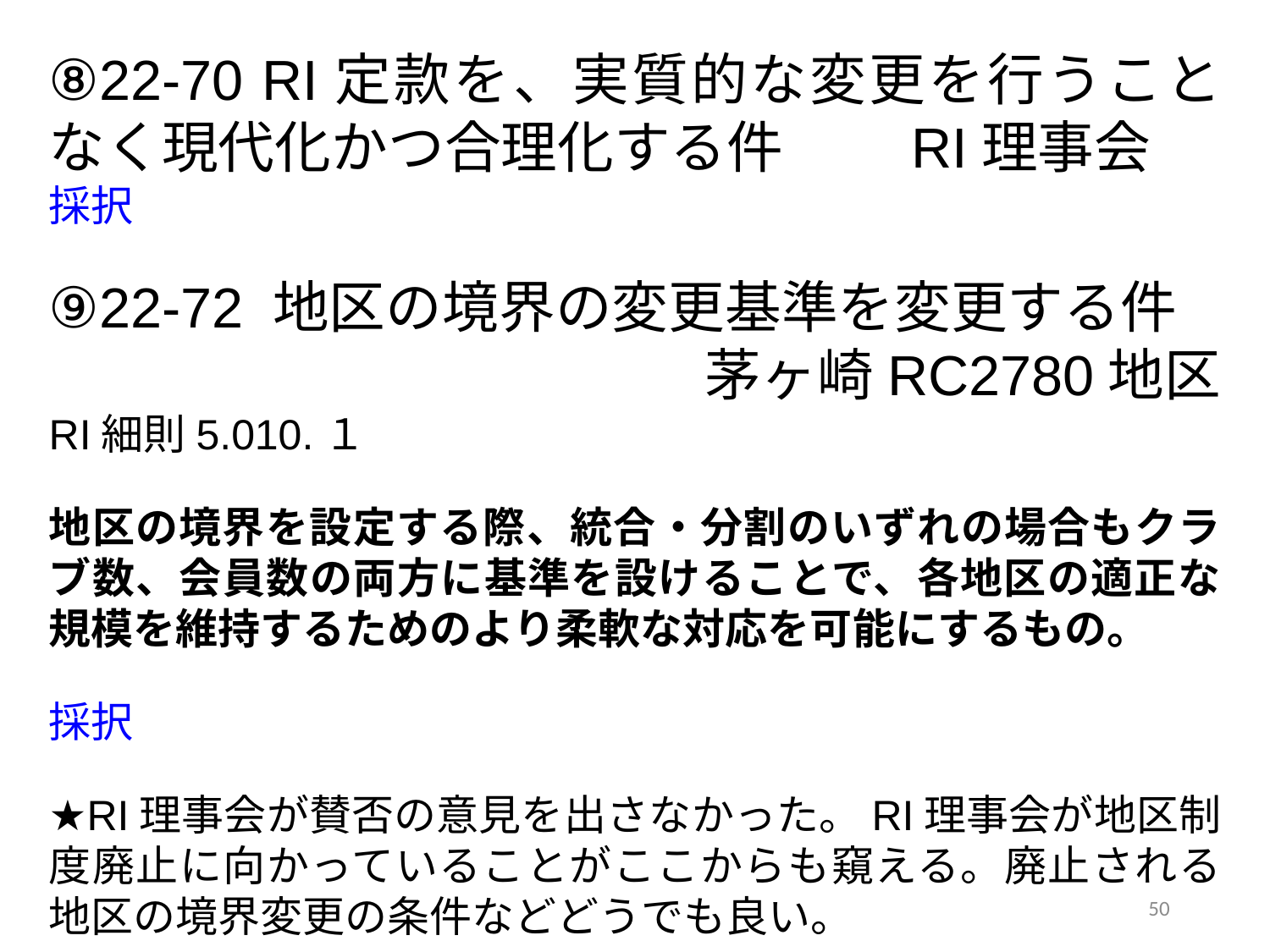

⑧22-70 RI定款を、実質的な変更を行うことなく現代化かつ合理化する件         RI理事会
採択
⑨22-72 地区の境界の変更基準を変更する件
茅ヶ崎RC2780地区
RI細則5.010.１

地区の境界を設定する際、統合・分割のいずれの場合もクラブ数、会員数の両方に基準を設けることで、各地区の適正な規模を維持するためのより柔軟な対応を可能にするもの。

採択

★RI理事会が賛否の意見を出さなかった。RI理事会が地区制度廃止に向かっていることがここからも窺える。廃止される地区の境界変更の条件などどうでも良い。
50